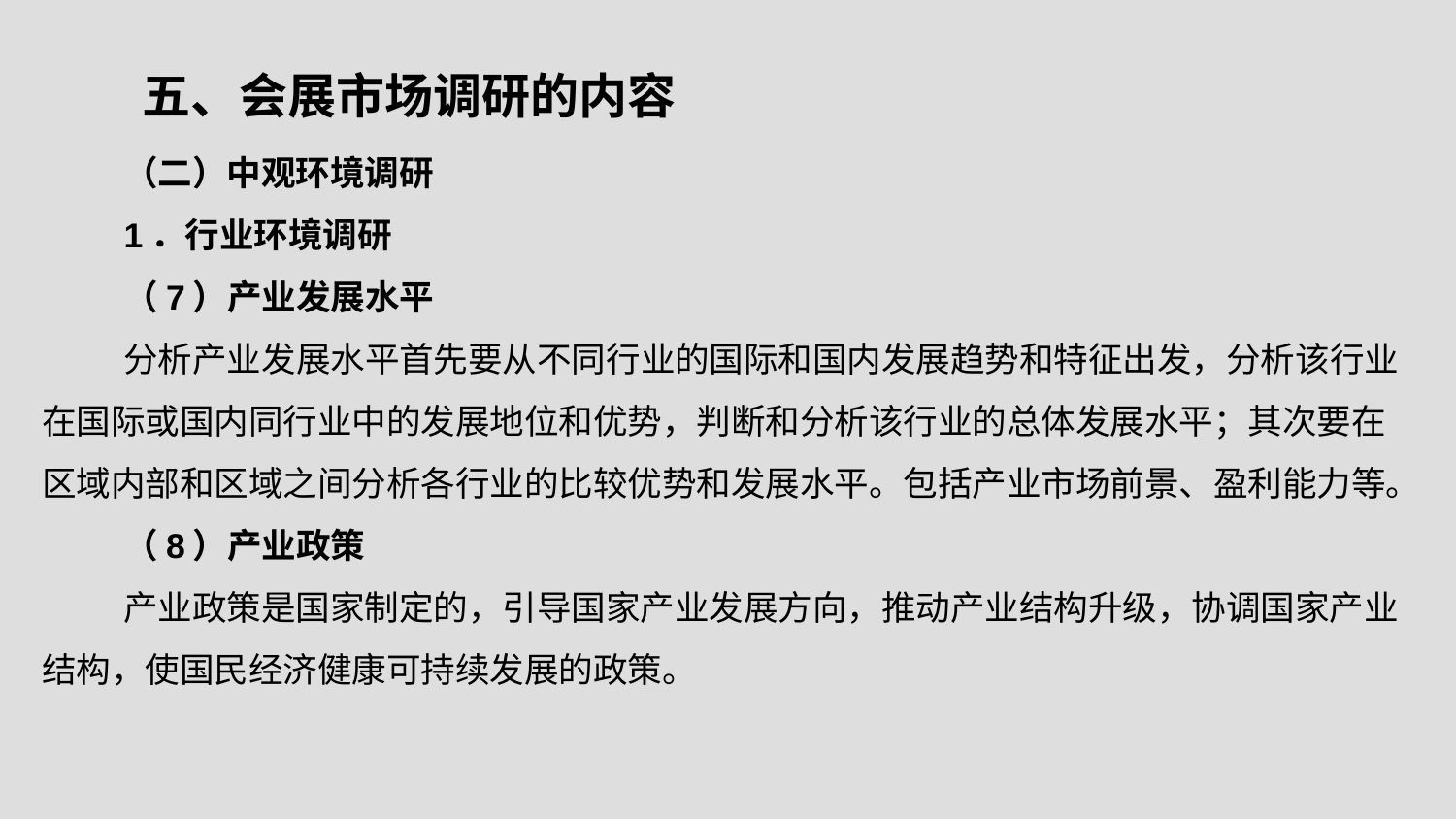

# 五、会展市场调研的内容
（二）中观环境调研
1．行业环境调研
（7）产业发展水平
分析产业发展水平首先要从不同行业的国际和国内发展趋势和特征出发，分析该行业在国际或国内同行业中的发展地位和优势，判断和分析该行业的总体发展水平；其次要在区域内部和区域之间分析各行业的比较优势和发展水平。包括产业市场前景、盈利能力等。
（8）产业政策
产业政策是国家制定的，引导国家产业发展方向，推动产业结构升级，协调国家产业结构，使国民经济健康可持续发展的政策。